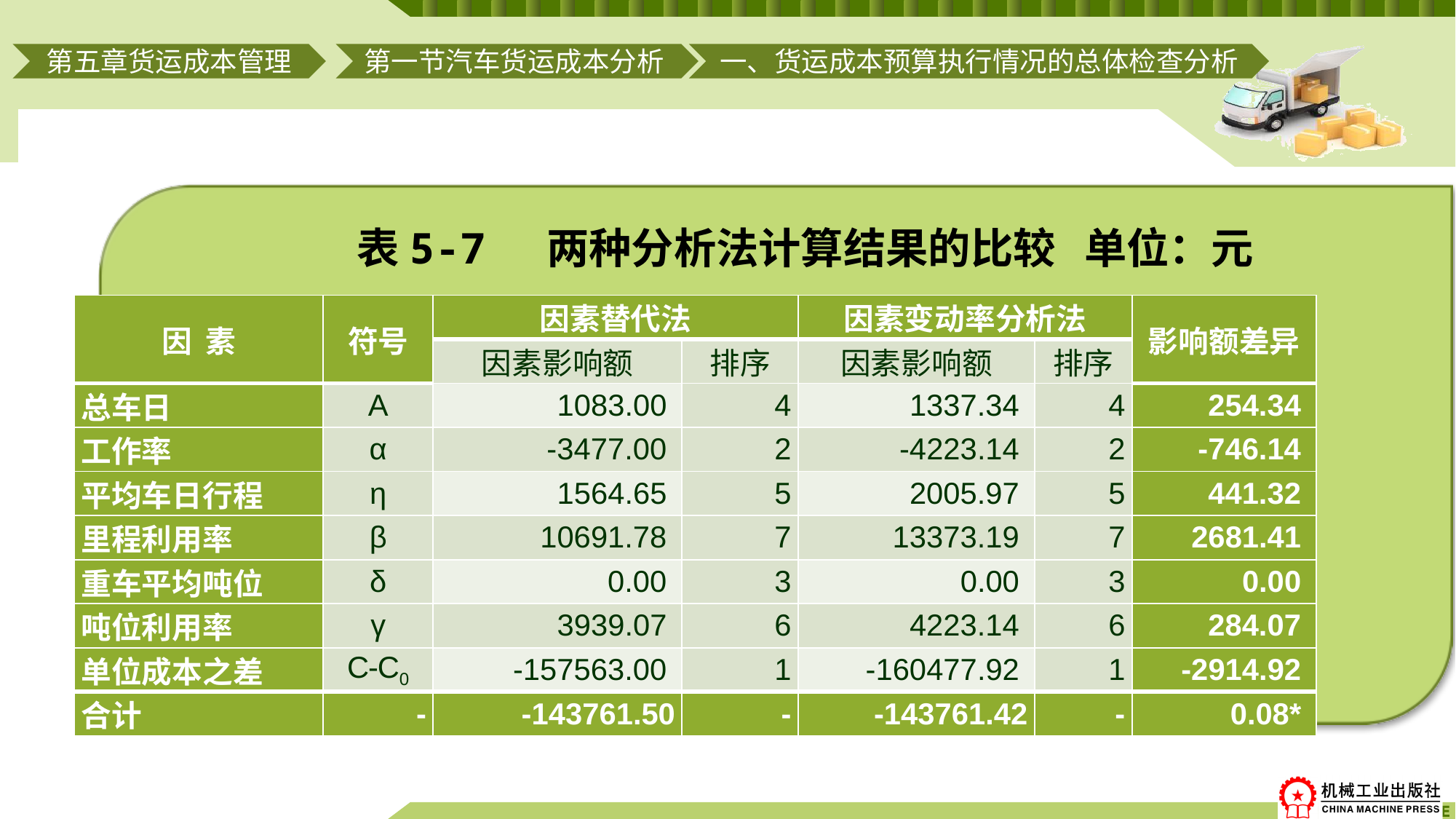

第一节汽车货运成本分析
一、货运成本预算执行情况的总体检查分析
第五章货运成本管理

# 表5-7  两种分析法计算结果的比较   单位：元
| 因 素 | 符号 | 因素替代法 |  | 因素变动率分析法 |  | 影响额差异 |
| --- | --- | --- | --- | --- | --- | --- |
|  |  | 因素影响额 | 排序 | 因素影响额 | 排序 |  |
| 总车日 | Α | 1083.00 | 4 | 1337.34 | 4 | 254.34 |
| 工作率 | α | -3477.00 | 2 | -4223.14 | 2 | -746.14 |
| 平均车日行程 | η | 1564.65 | 5 | 2005.97 | 5 | 441.32 |
| 里程利用率 | β | 10691.78 | 7 | 13373.19 | 7 | 2681.41 |
| 重车平均吨位 | δ | 0.00 | 3 | 0.00 | 3 | 0.00 |
| 吨位利用率 | γ | 3939.07 | 6 | 4223.14 | 6 | 284.07 |
| 单位成本之差 | C-C0 | -157563.00 | 1 | -160477.92 | 1 | -2914.92 |
| 合计 | - | -143761.50 | - | -143761.42 | - | 0.08\* |